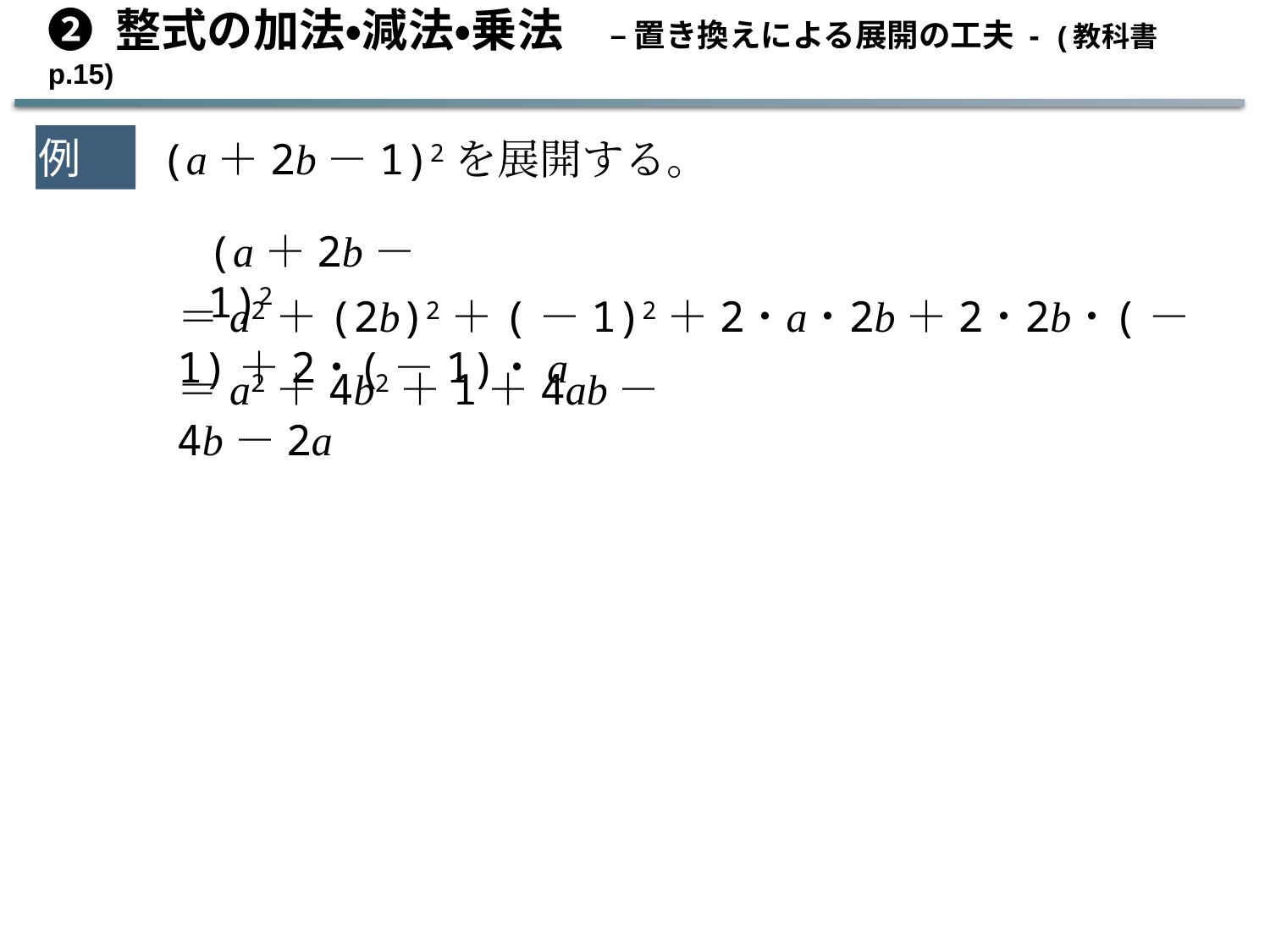

➋ 整式の加法・減法・乗法　– 置き換えによる展開の工夫 -  (教科書 p.15)
例14

(a＋2b－1)2を展開する。
(a＋2b－1)2
＝a2＋(2b)2＋(－1)2＋2･a･2b＋2･2b･(－1)＋2･(－1)･ a
＝a2＋4b2＋1＋4ab－4b－2a